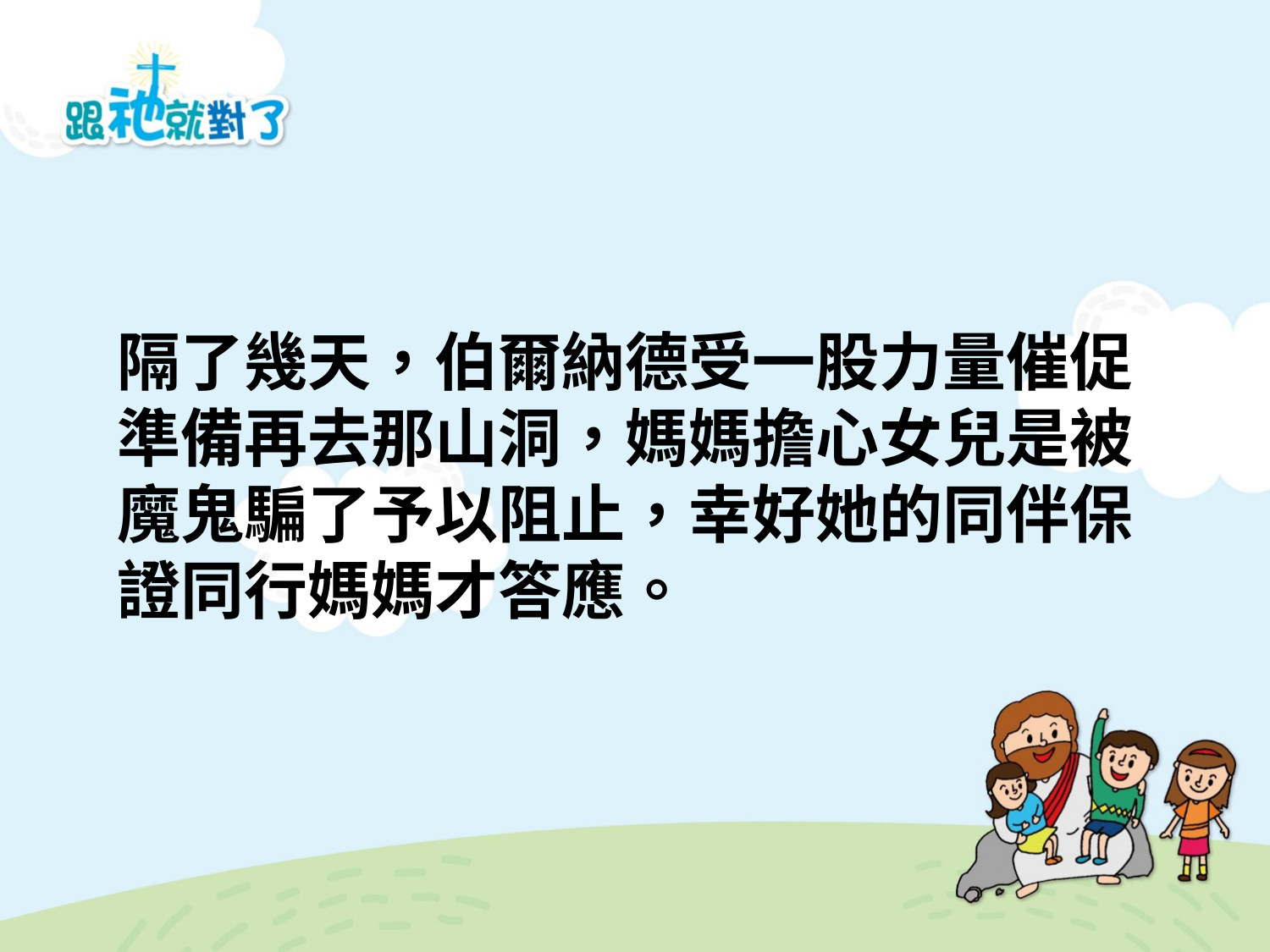

隔了幾天，伯爾納德受一股力量催促準備再去那山洞，媽媽擔心女兒是被魔鬼騙了予以阻止，幸好她的同伴保證同行媽媽才答應。